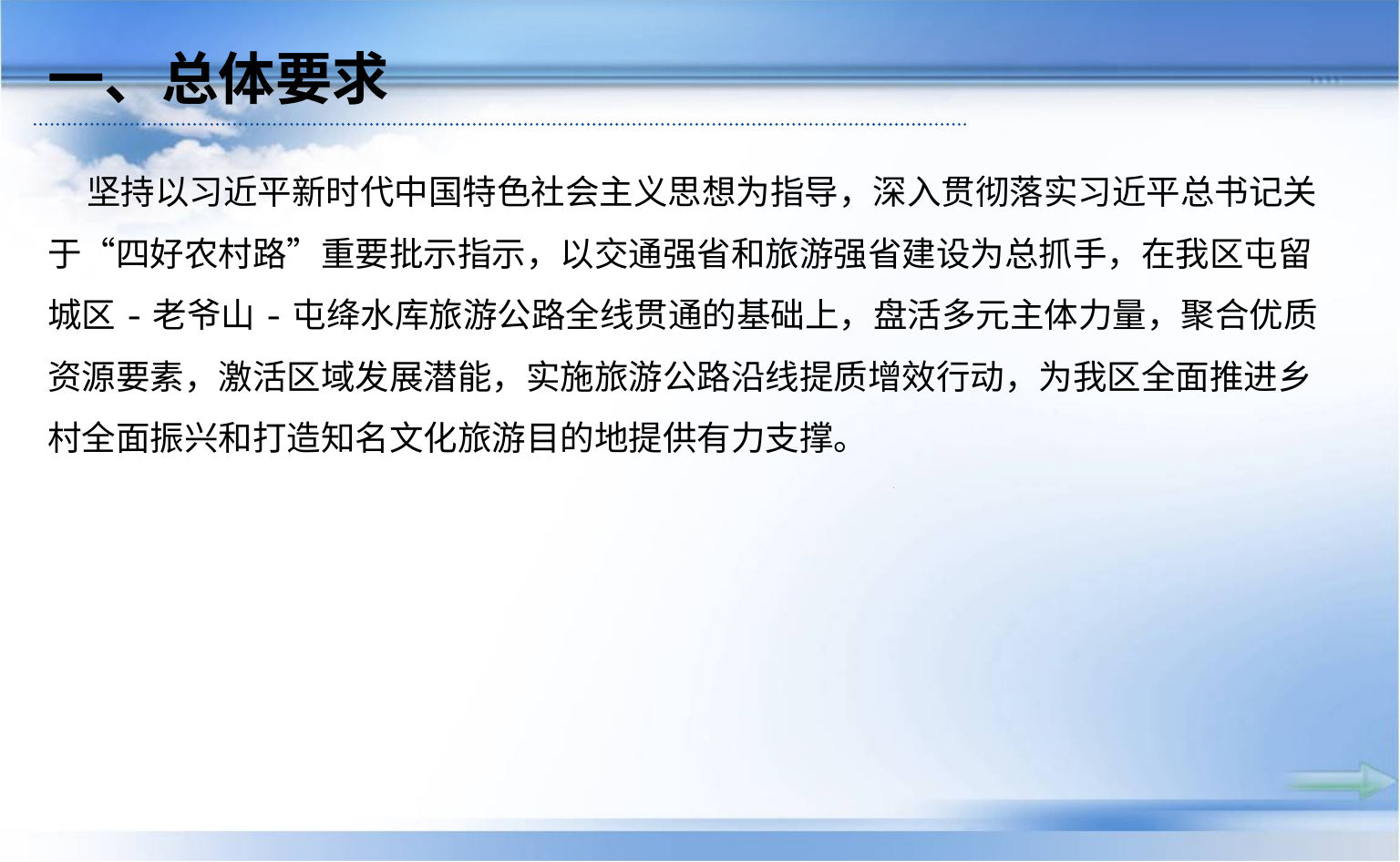

# 一、总体要求

    坚持以习近平新时代中国特色社会主义思想为指导，深入贯彻落实习近平总书记关于“四好农村路”重要批示指示，以交通强省和旅游强省建设为总抓手，在我区屯留城区-老爷山-屯绛水库旅游公路全线贯通的基础上，盘活多元主体力量，聚合优质资源要素，激活区域发展潜能，实施旅游公路沿线提质增效行动，为我区全面推进乡村全面振兴和打造知名文化旅游目的地提供有力支撑。